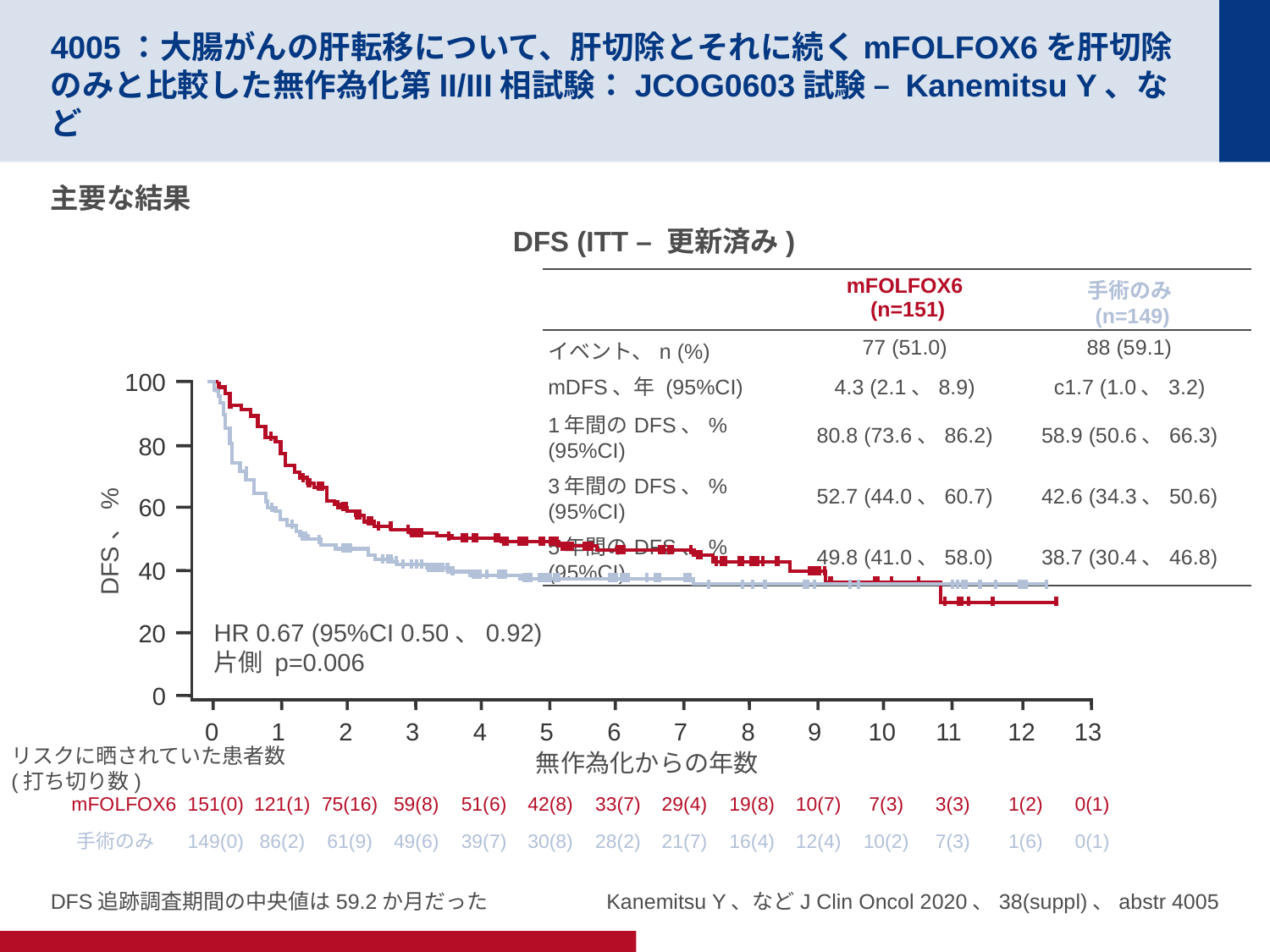

# 4005：大腸がんの肝転移について、肝切除とそれに続くmFOLFOX6を肝切除のみと比較した無作為化第II/III相試験：JCOG0603試験 – Kanemitsu Y、など
主要な結果
DFS (ITT – 更新済み)
|  | mFOLFOX6 (n=151) | 手術のみ (n=149) |
| --- | --- | --- |
| イベント、n (%) | 77 (51.0) | 88 (59.1) |
| mDFS、年 (95%CI) | 4.3 (2.1、8.9) | c1.7 (1.0、3.2) |
| 1年間のDFS、% (95%CI) | 80.8 (73.6、86.2) | 58.9 (50.6、66.3) |
| 3年間のDFS、% (95%CI) | 52.7 (44.0、60.7) | 42.6 (34.3、50.6) |
| 5年間のDFS、% (95%CI) | 49.8 (41.0、58.0) | 38.7 (30.4、46.8) |
100

80

60

DFS、%
40

HR 0.67 (95%CI 0.50、0.92)
片側 p=0.006
20

0

0
1
2
3
4
5
6
7
8
9
10
11
12
13
リスクに晒されていた患者数
(打ち切り数)
無作為化からの年数
mFOLFOX6
151(0)
121(1)
75(16)
59(8)
51(6)
42(8)
33(7)
29(4)
19(8)
10(7)
7(3)
3(3)
1(2)
0(1)
手術のみ
149(0)
86(2)
61(9)
49(6)
39(7)
30(8)
28(2)
21(7)
16(4)
12(4)
10(2)
7(3)
1(6)
0(1)
DFS追跡調査期間の中央値は59.2か月だった
Kanemitsu Y、などJ Clin Oncol 2020、38(suppl)、abstr 4005